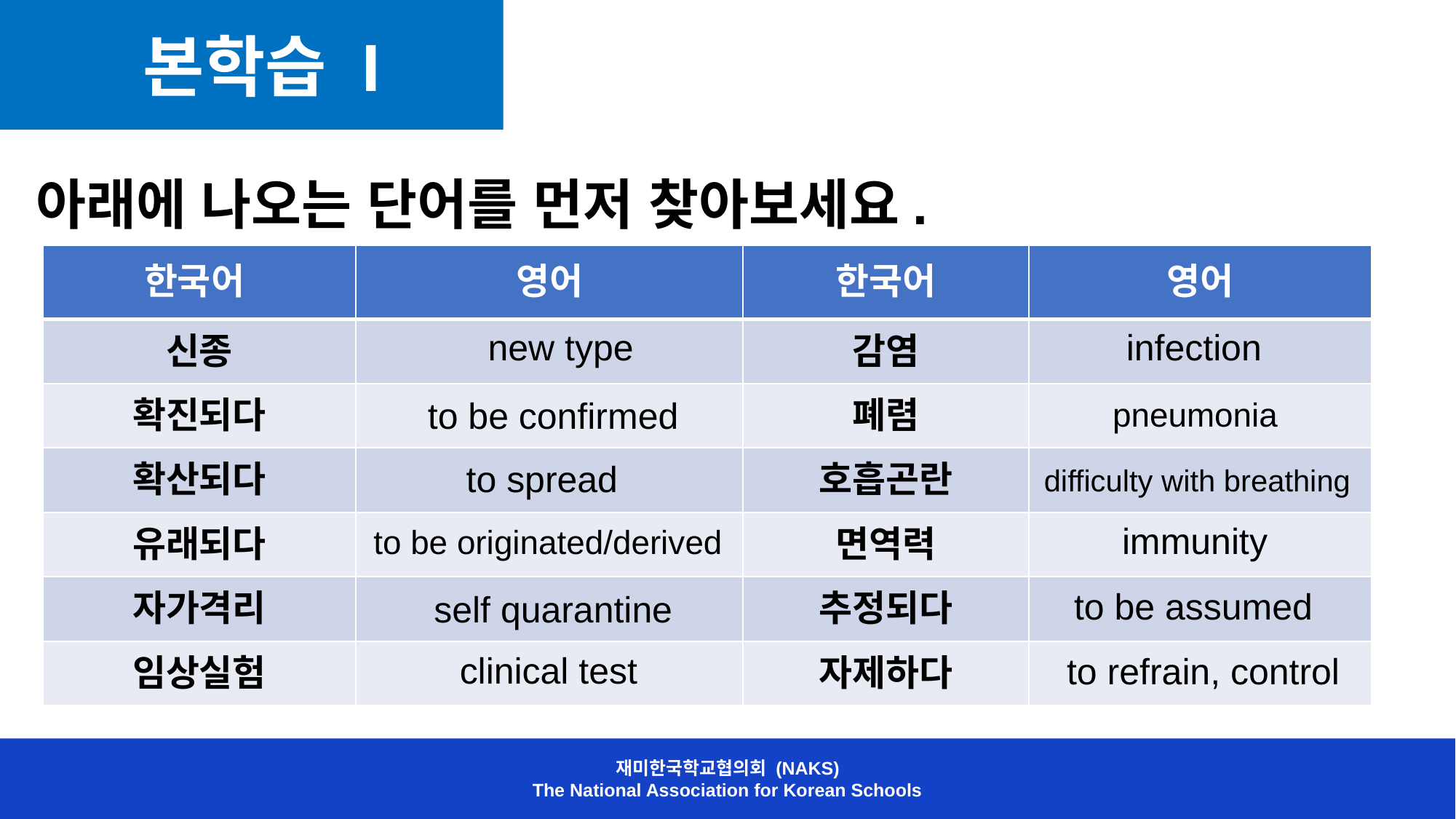

본학습 I
아래에 나오는 단어를 먼저 찾아보세요.
| 한국어 | 영어 | 한국어 | 영어 |
| --- | --- | --- | --- |
| 신종 |  | 감염 |  |
| 확진되다 |  | 폐렴 |  |
| 확산되다 |  | 호흡곤란 |  |
| 유래되다 |  | 면역력 |  |
| 자가격리 |  | 추정되다 |  |
| 임상실험 |  | 자제하다 |  |
new type
infection
to be confirmed
pneumonia
to spread
difficulty with breathing
immunity
to be originated/derived
to be assumed
self quarantine
clinical test
to refrain, control
재미한국학교협의회 (NAKS)
The National Association for Korean Schools